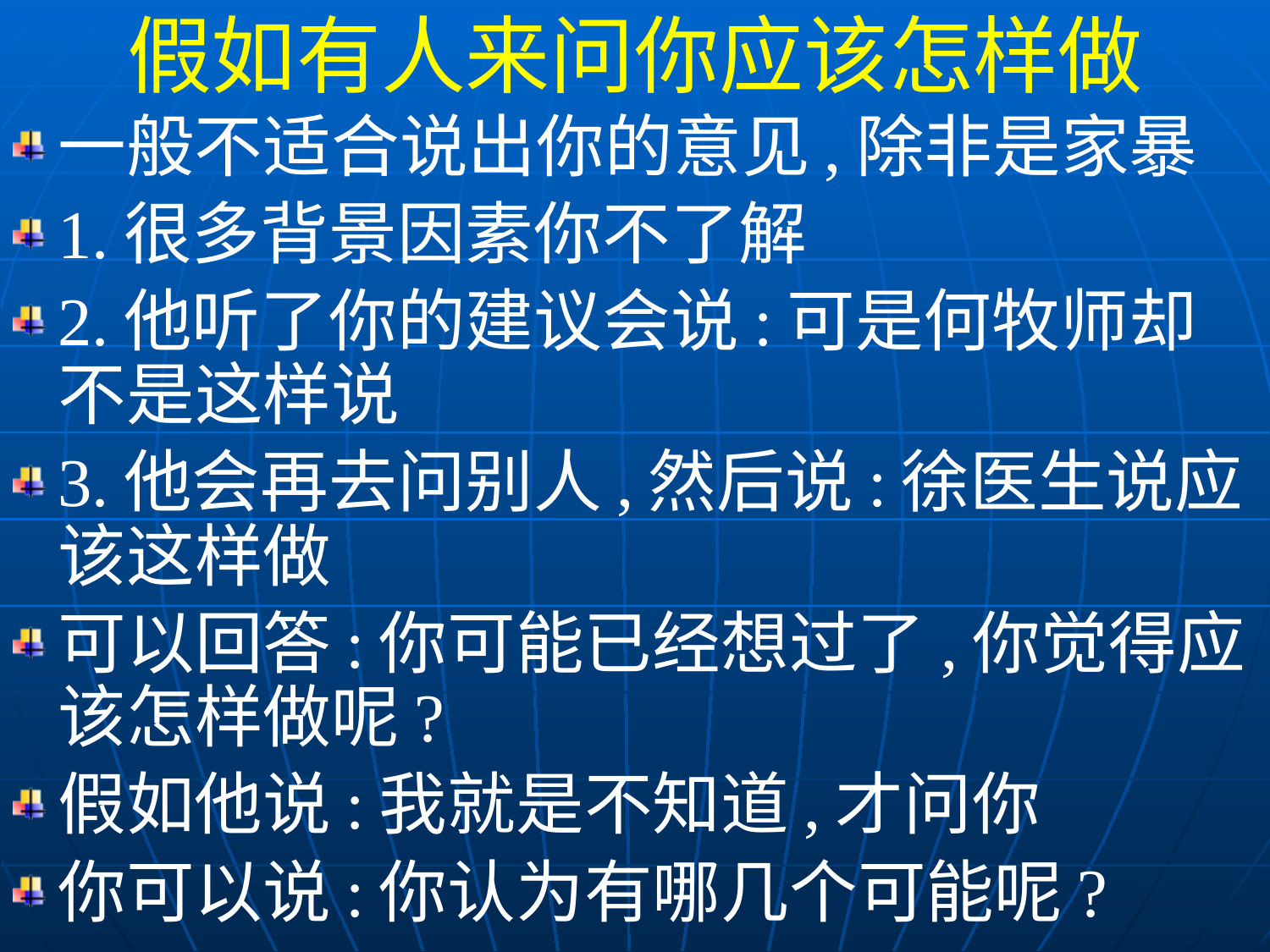

假如有人来问你应该怎样做
一般不适合说出你的意见,除非是家暴
1.很多背景因素你不了解
2.他听了你的建议会说:可是何牧师却不是这样说
3.他会再去问别人,然后说:徐医生说应该这样做
可以回答:你可能已经想过了,你觉得应该怎样做呢?
假如他说:我就是不知道,才问你
你可以说:你认为有哪几个可能呢?